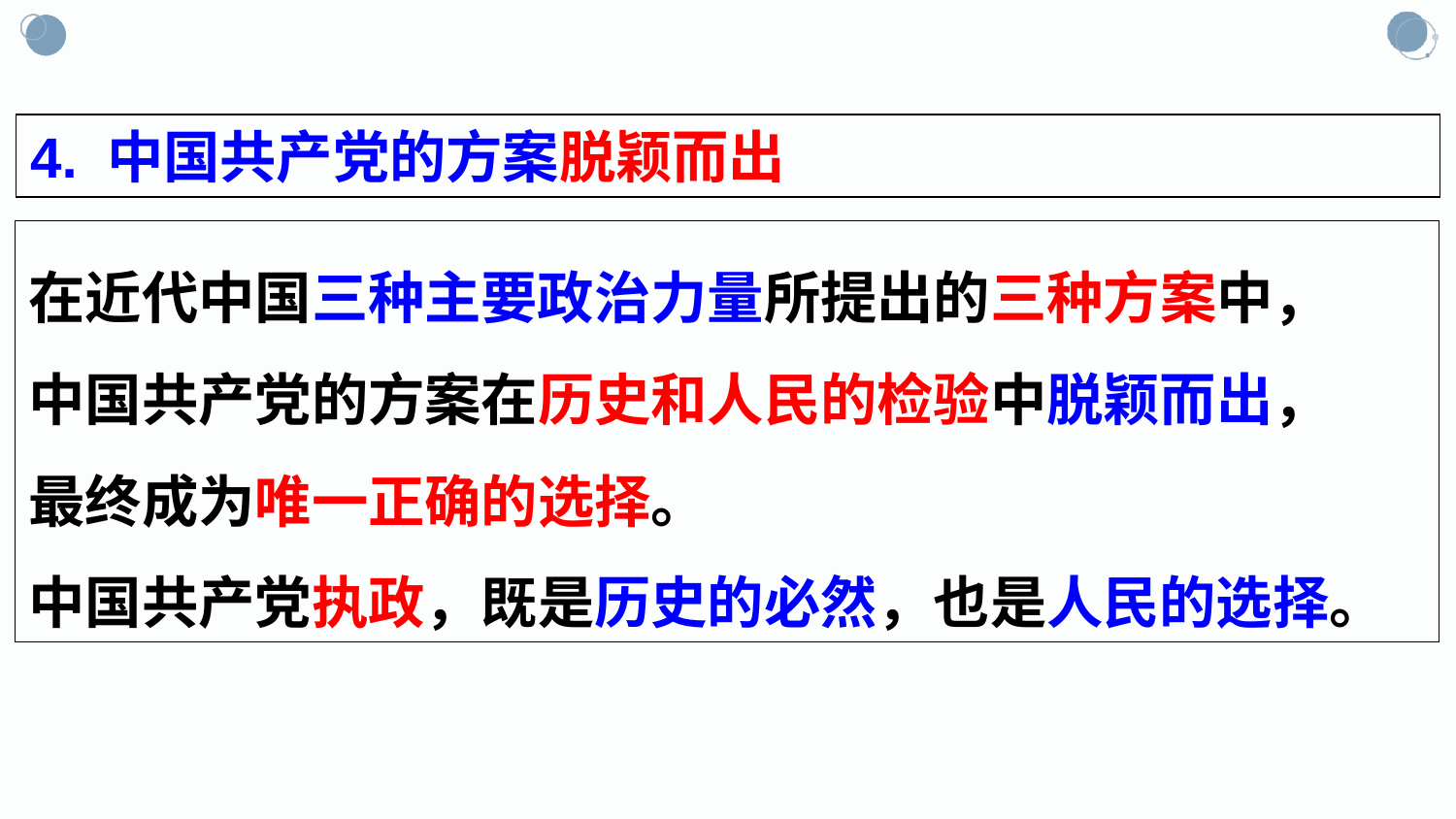

4. 中国共产党的方案脱颖而出
在近代中国三种主要政治力量所提出的三种方案中，
中国共产党的方案在历史和人民的检验中脱颖而出，
最终成为唯一正确的选择。
中国共产党执政，既是历史的必然，也是人民的选择。